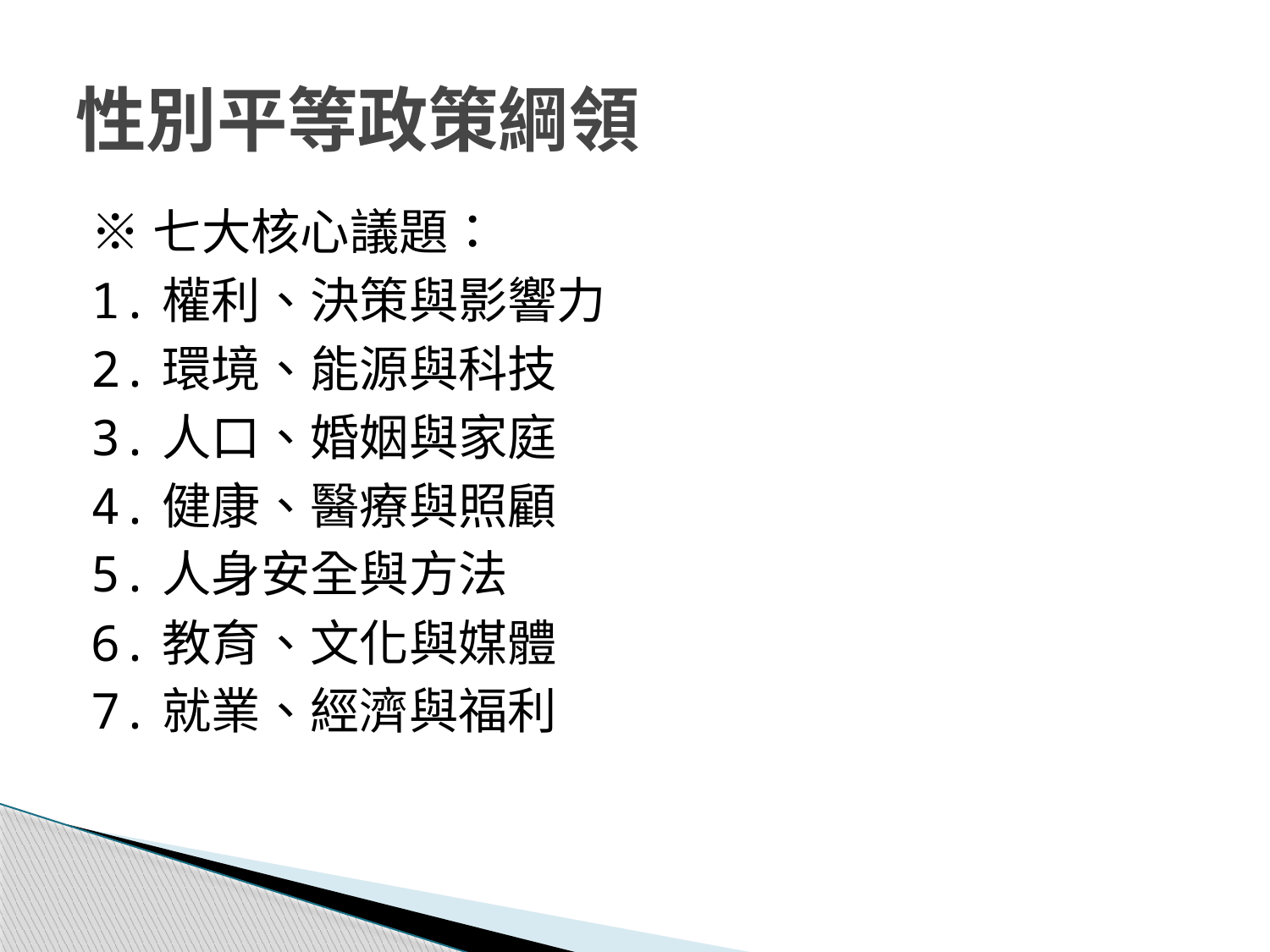

# 性別平等政策綱領
※七大核心議題：
1.權利、決策與影響力
2.環境、能源與科技
3.人口、婚姻與家庭
4.健康、醫療與照顧
5.人身安全與方法
6.教育、文化與媒體
7.就業、經濟與福利